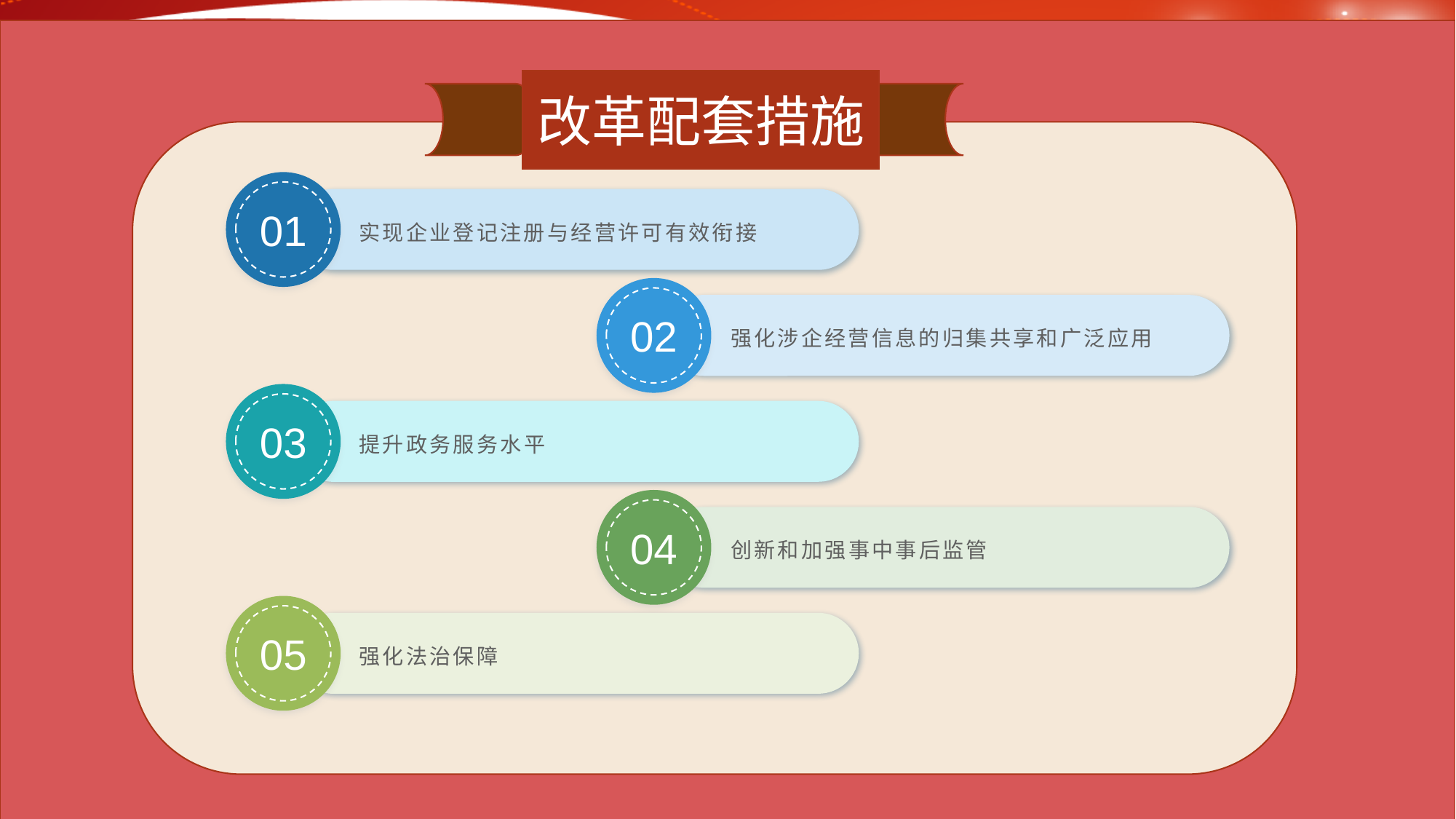

改革配套措施

01

实现企业登记注册与经营许可有效衔接

02

强化涉企经营信息的归集共享和广泛应用

03

提升政务服务水平

04

创新和加强事中事后监管

05

强化法治保障